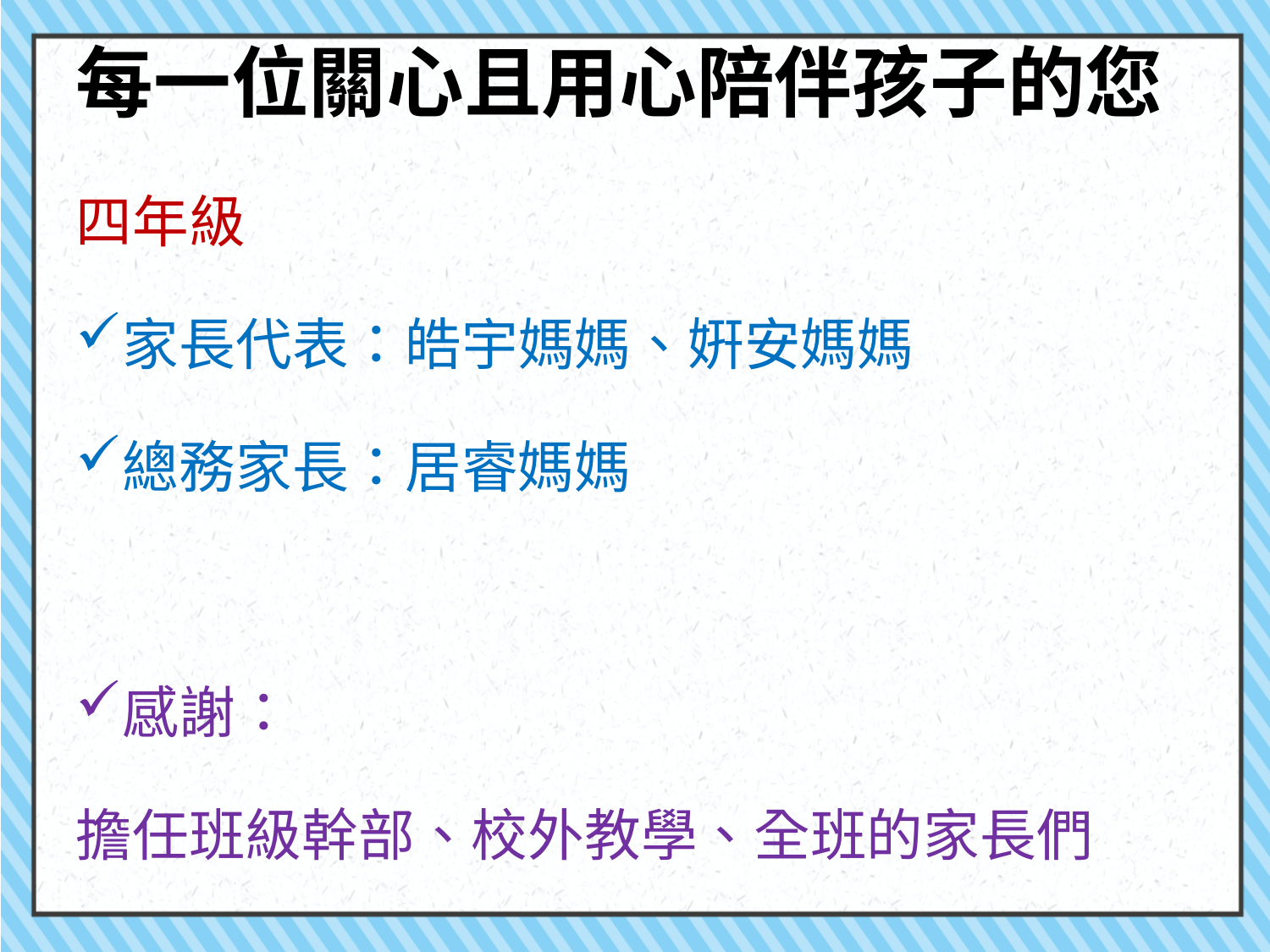

# 每一位關心且用心陪伴孩子的您
四年級
家長代表：皓宇媽媽、姸安媽媽
總務家長：居睿媽媽

感謝：
擔任班級幹部、校外教學、全班的家長們